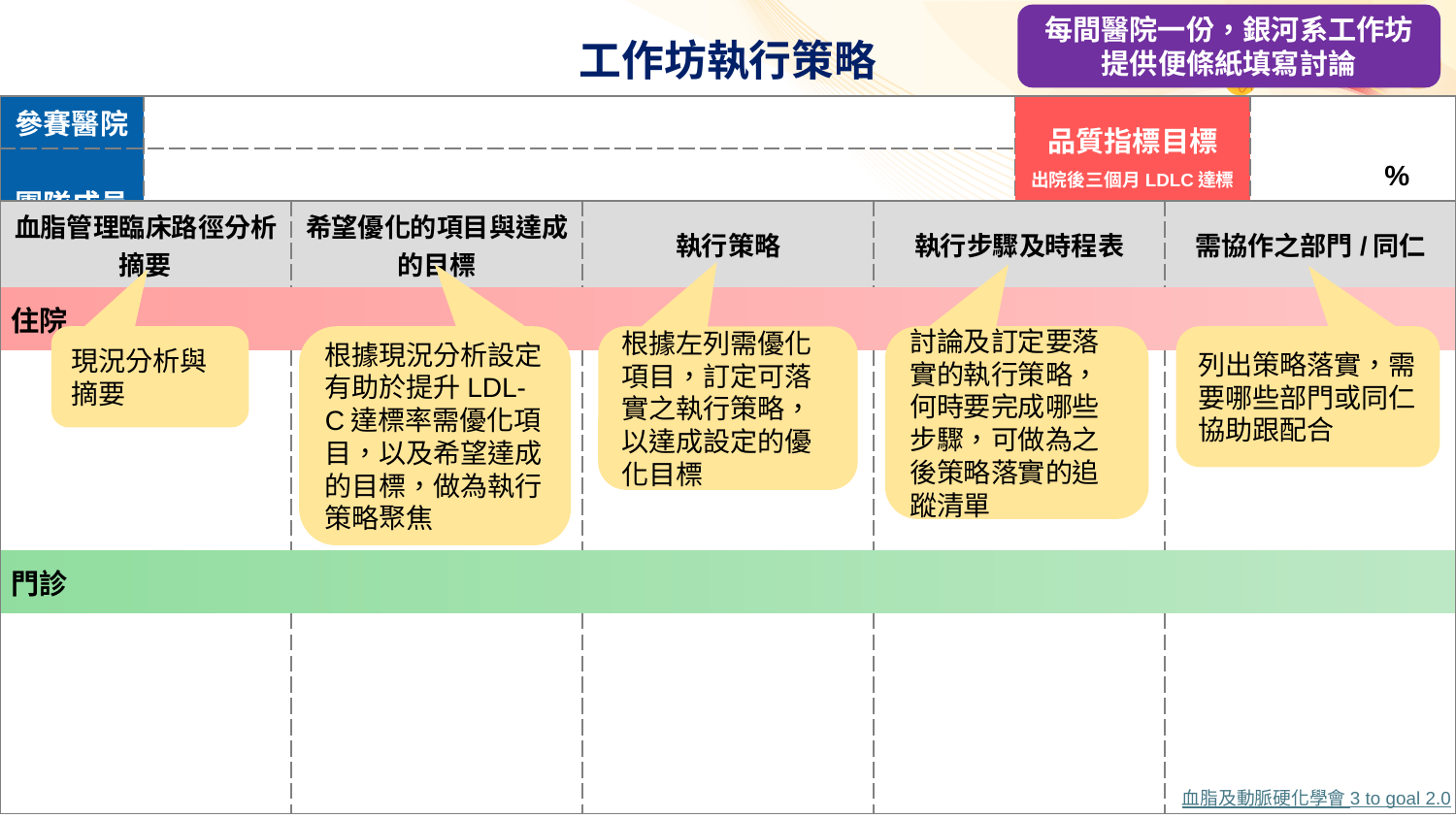

每間醫院一份，銀河系工作坊提供便條紙填寫討論
工作坊執行策略
| 參賽醫院 |  | 品質指標目標 出院後三個月LDLC達標率 | % |
| --- | --- | --- | --- |
| 團隊成員 |  |  |  |
| 血脂管理臨床路徑分析摘要 | 希望優化的項目與達成的目標 | 執行策略 | 執行步驟及時程表 | 需協作之部門/同仁 |
| --- | --- | --- | --- | --- |
| 住院 |  |  |  |  |
|  |  |  |  |  |
| 門診 |  |  |  |  |
|  |  |  |  |  |
現況分析與摘要
根據現況分析設定有助於提升LDL-C達標率需優化項目，以及希望達成的目標，做為執行策略聚焦
討論及訂定要落實的執行策略，何時要完成哪些步驟，可做為之後策略落實的追蹤清單
列出策略落實，需要哪些部門或同仁協助跟配合
根據左列需優化項目，訂定可落實之執行策略，以達成設定的優化目標
血脂及動脈硬化學會 3 to goal 2.0